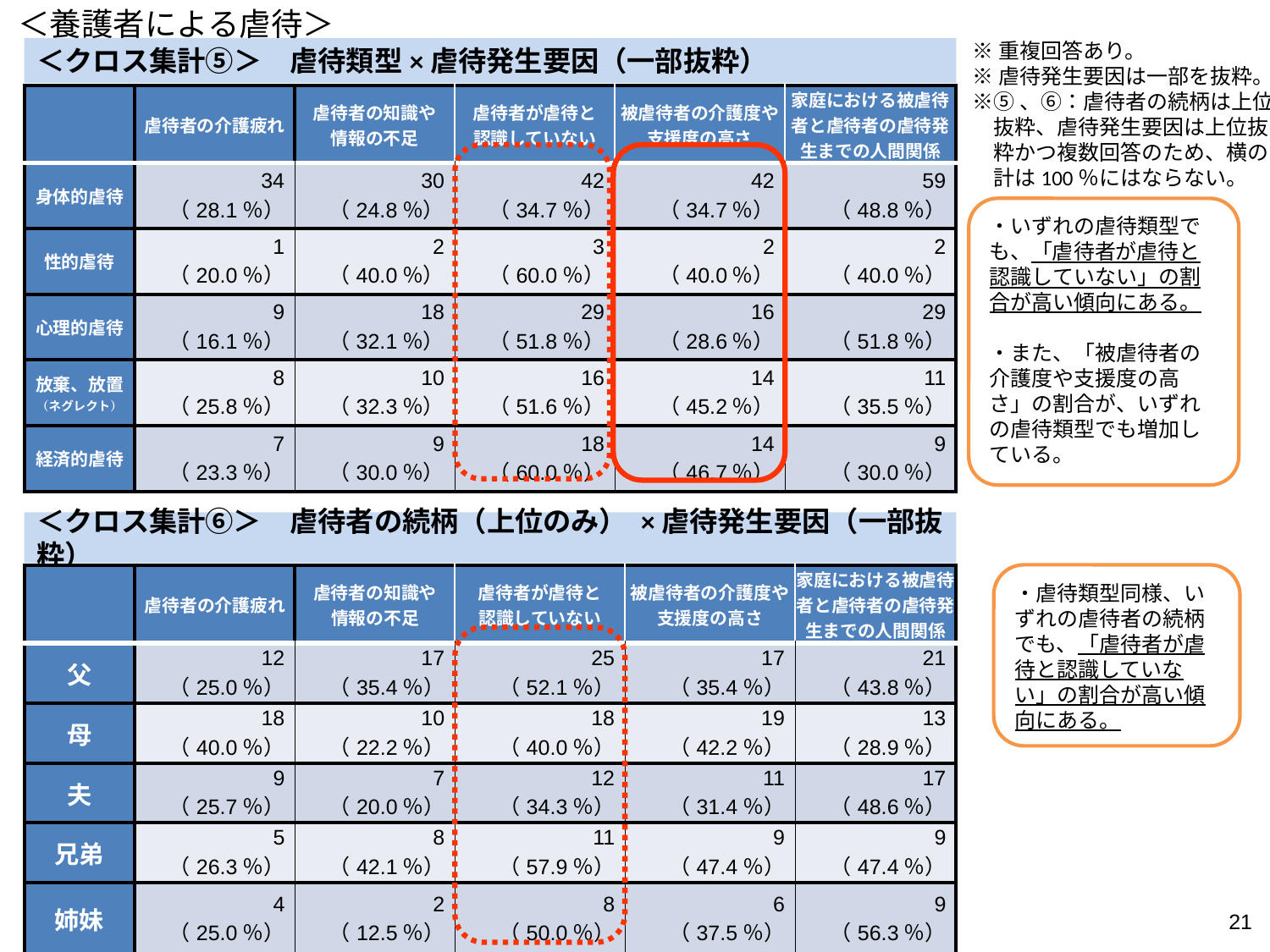

＜養護者による虐待＞
※重複回答あり。
※虐待発生要因は一部を抜粋。
※⑤、⑥：虐待者の続柄は上位
　抜粋、虐待発生要因は上位抜
　粋かつ複数回答のため、横の
　計は100％にはならない。
# ＜クロス集計⑤＞　虐待類型×虐待発生要因（一部抜粋）
|  | 虐待者の介護疲れ | 虐待者の知識や 情報の不足 | 虐待者が虐待と 認識していない | 被虐待者の介護度や支援度の高さ | 家庭における被虐待者と虐待者の虐待発生までの人間関係 |
| --- | --- | --- | --- | --- | --- |
| 身体的虐待 | 34 （28.1％） | 30 （24.8％） | 42 （34.7％） | 42 （34.7％） | 59 （48.8％） |
| 性的虐待 | 1 （20.0％） | 2 （40.0％） | 3 （60.0％） | 2 （40.0％） | 2 （40.0％） |
| 心理的虐待 | 9 （16.1％） | 18 （32.1％） | 29 （51.8％） | 16 （28.6％） | 29 （51.8％） |
| 放棄、放置 （ネグレクト） | 8 （25.8％） | 10 （32.3％） | 16 （51.6％） | 14 （45.2％） | 11 （35.5％） |
| 経済的虐待 | 7 （23.3％） | 9 （30.0％） | 18 （60.0％） | 14 （46.7％） | 9 （30.0％） |

・いずれの虐待類型でも、「虐待者が虐待と認識していない」の割合が高い傾向にある。

・また、「被虐待者の介護度や支援度の高さ」の割合が、いずれの虐待類型でも増加している。
＜クロス集計⑥＞　虐待者の続柄（上位のみ） ×虐待発生要因（一部抜粋）
・虐待類型同様、いずれの虐待者の続柄でも、「虐待者が虐待と認識していない」の割合が高い傾向にある。

|  | 虐待者の介護疲れ | 虐待者の知識や 情報の不足 | 虐待者が虐待と 認識していない | 被虐待者の介護度や支援度の高さ | 家庭における被虐待者と虐待者の虐待発生までの人間関係 |
| --- | --- | --- | --- | --- | --- |
| 父 | 12 （25.0％） | 17 （35.4％） | 25 （52.1％） | 17 （35.4％） | 21 （43.8％） |
| 母 | 18 （40.0％） | 10 （22.2％） | 18 （40.0％） | 19 （42.2％） | 13 （28.9％） |
| 夫 | 9 （25.7％） | 7 （20.0％） | 12 （34.3％） | 11 （31.4％） | 17 （48.6％） |
| 兄弟 | 5 （26.3％） | 8 （42.1％） | 11 （57.9％） | 9 （47.4％） | 9 （47.4％） |
| 姉妹 | 4 （25.0％） | 2 （12.5％） | 8 （50.0％） | 6 （37.5％） | 9 （56.3％） |

21